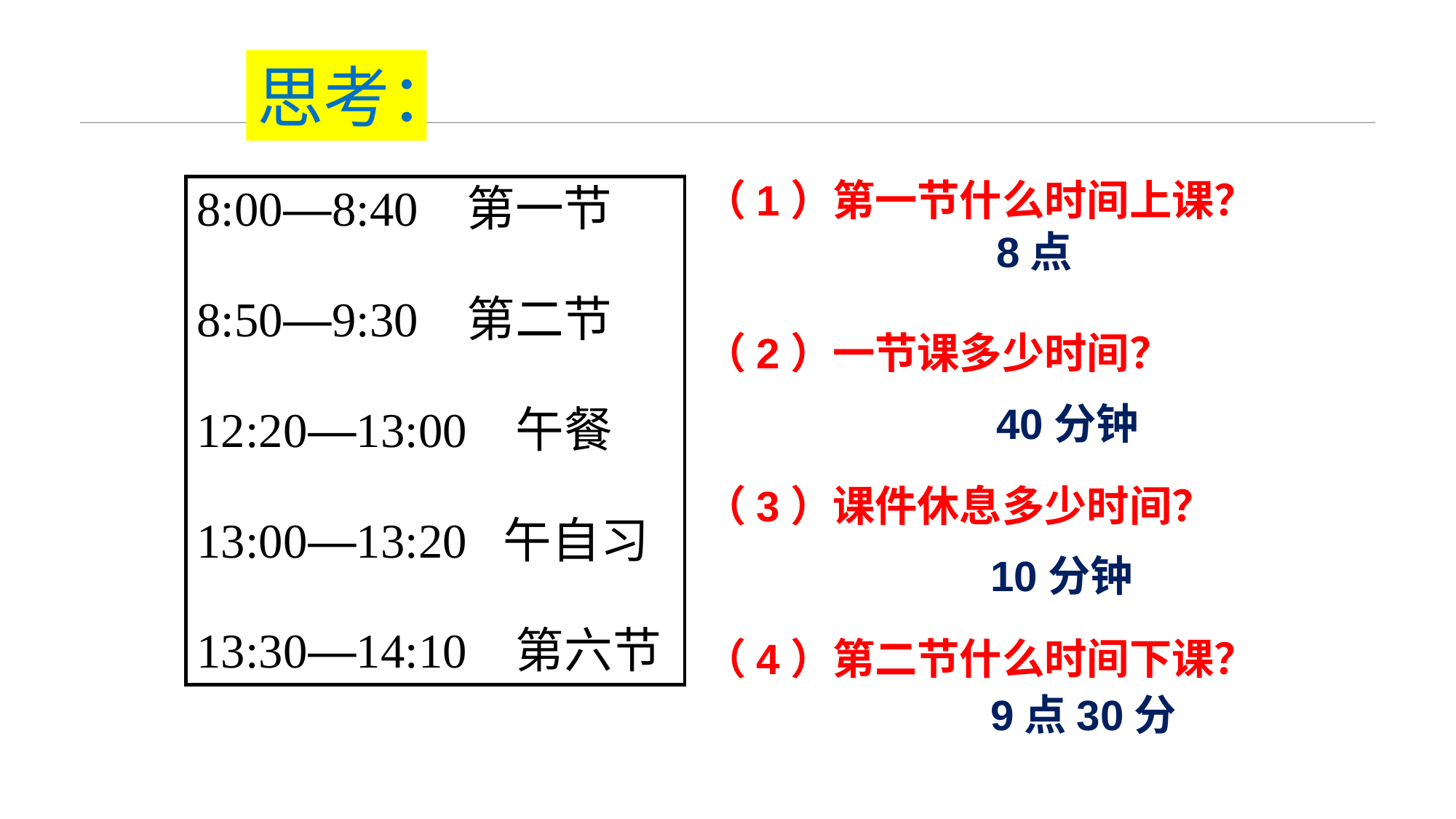

思考：
（1）第一节什么时间上课？

（2）一节课多少时间？

（3）课件休息多少时间？

（4）第二节什么时间下课？

8:00—8:40   第一节

8:50—9:30   第二节

12:20—13:00   午餐

13:00—13:20  午自习

13:30—14:10   第六节
8点
40分钟
10分钟
9点30分